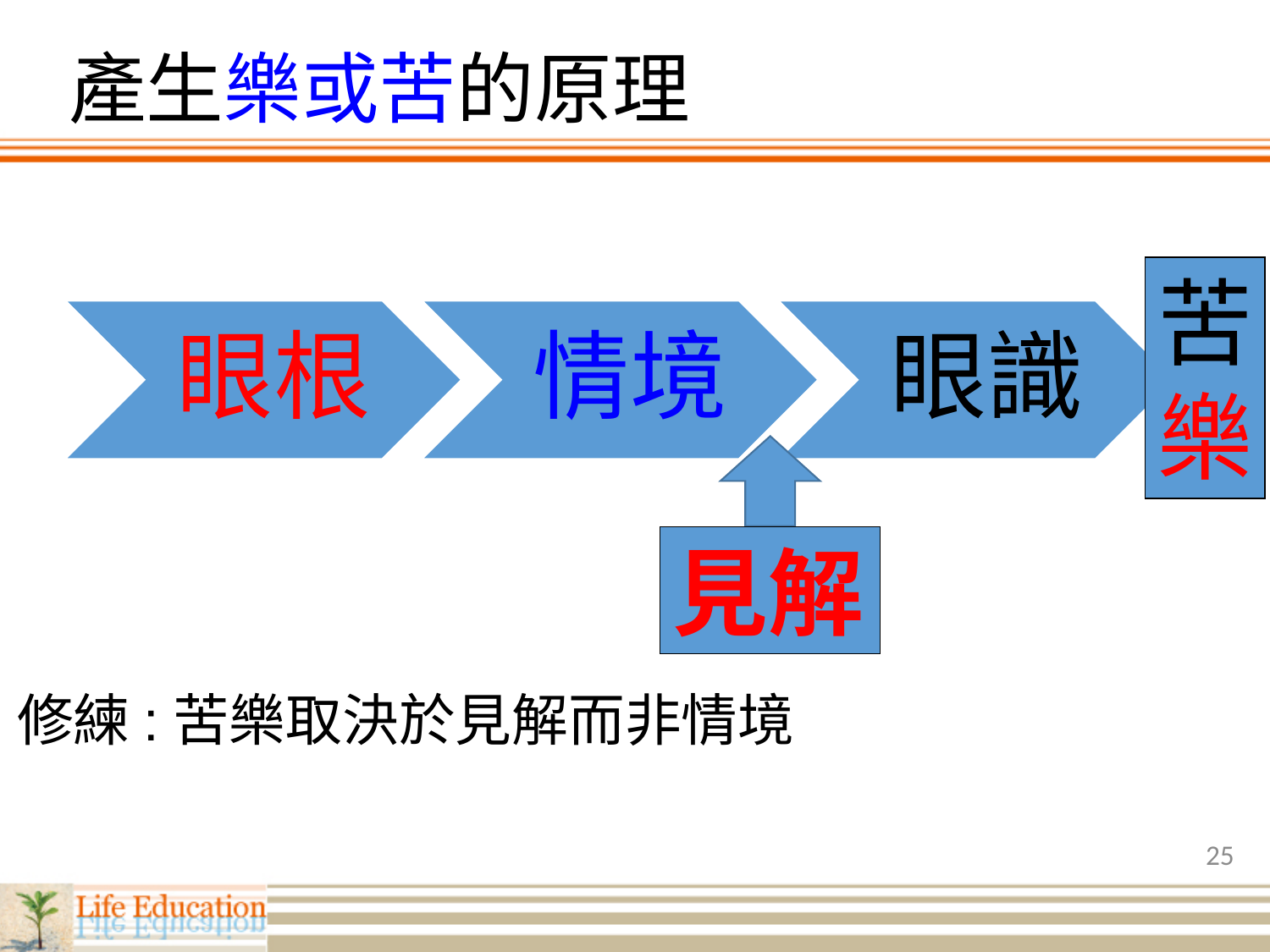

# 產生樂或苦的原理
眼根
情境
眼識
苦
樂

見解
修練:苦樂取決於見解而非情境
25